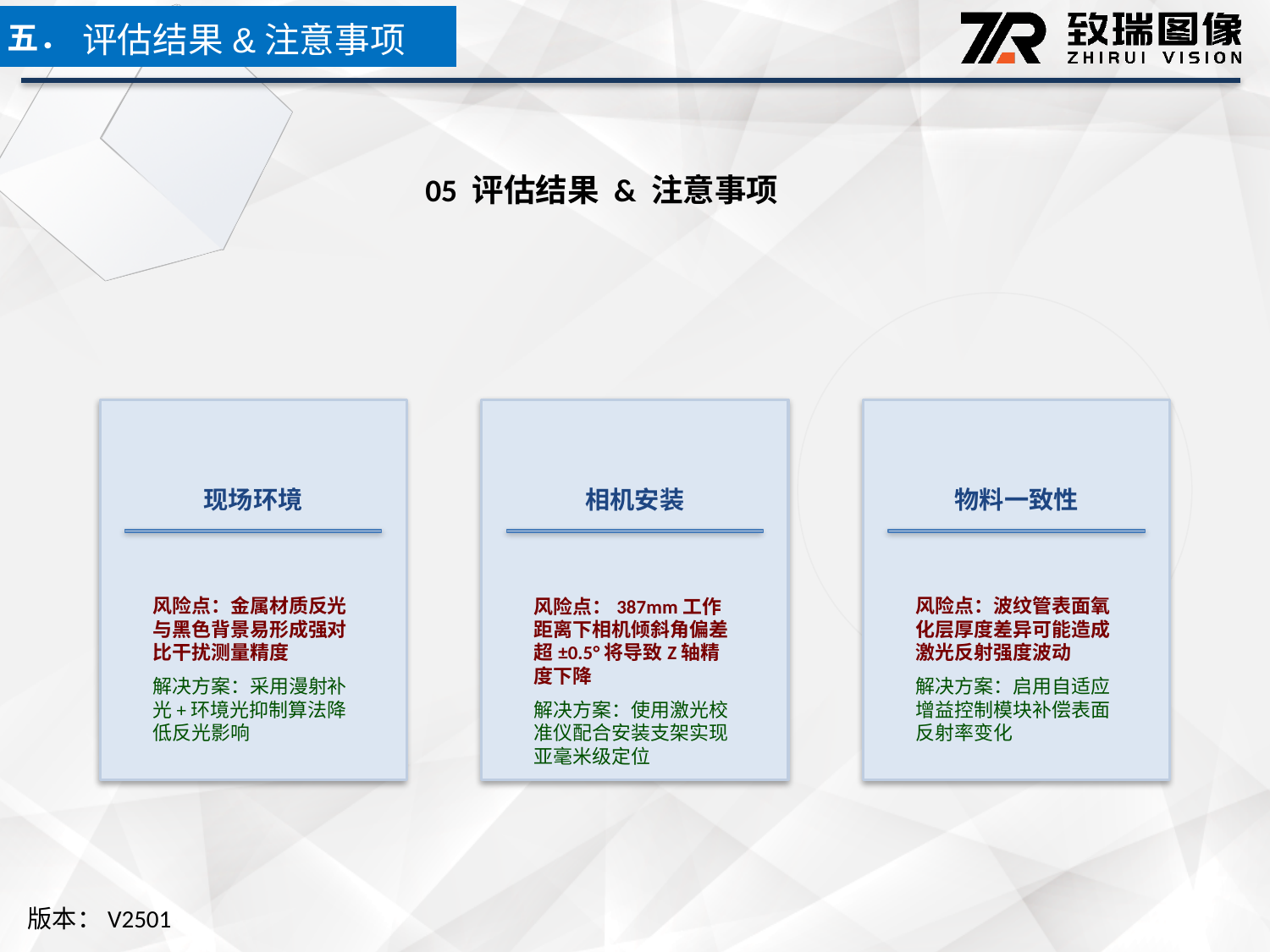

五．
评估结果&注意事项

05 评估结果 & 注意事项

现场环境

相机安装

物料一致性

风险点：金属材质反光与黑色背景易形成强对比干扰测量精度
解决方案：采用漫射补光+环境光抑制算法降低反光影响

风险点：387mm工作距离下相机倾斜角偏差超±0.5°将导致Z轴精度下降
解决方案：使用激光校准仪配合安装支架实现亚毫米级定位

风险点：波纹管表面氧化层厚度差异可能造成激光反射强度波动
解决方案：启用自适应增益控制模块补偿表面反射率变化